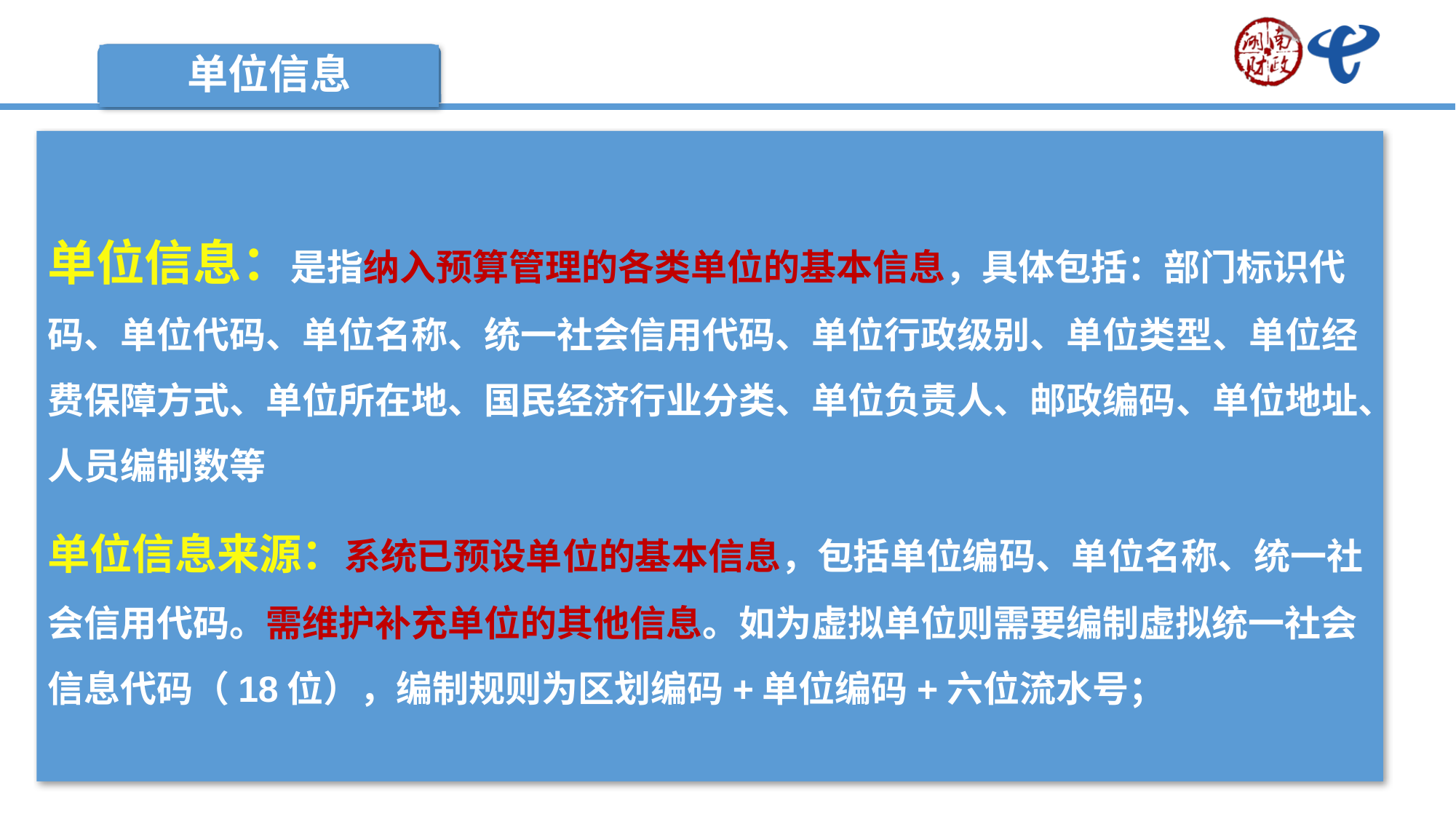

单位信息
单位信息：是指纳入预算管理的各类单位的基本信息，具体包括：部门标识代码、单位代码、单位名称、统一社会信用代码、单位行政级别、单位类型、单位经费保障方式、单位所在地、国民经济行业分类、单位负责人、邮政编码、单位地址、人员编制数等
单位信息来源：系统已预设单位的基本信息，包括单位编码、单位名称、统一社会信用代码。需维护补充单位的其他信息。如为虚拟单位则需要编制虚拟统一社会信息代码（18位），编制规则为区划编码+单位编码+六位流水号；